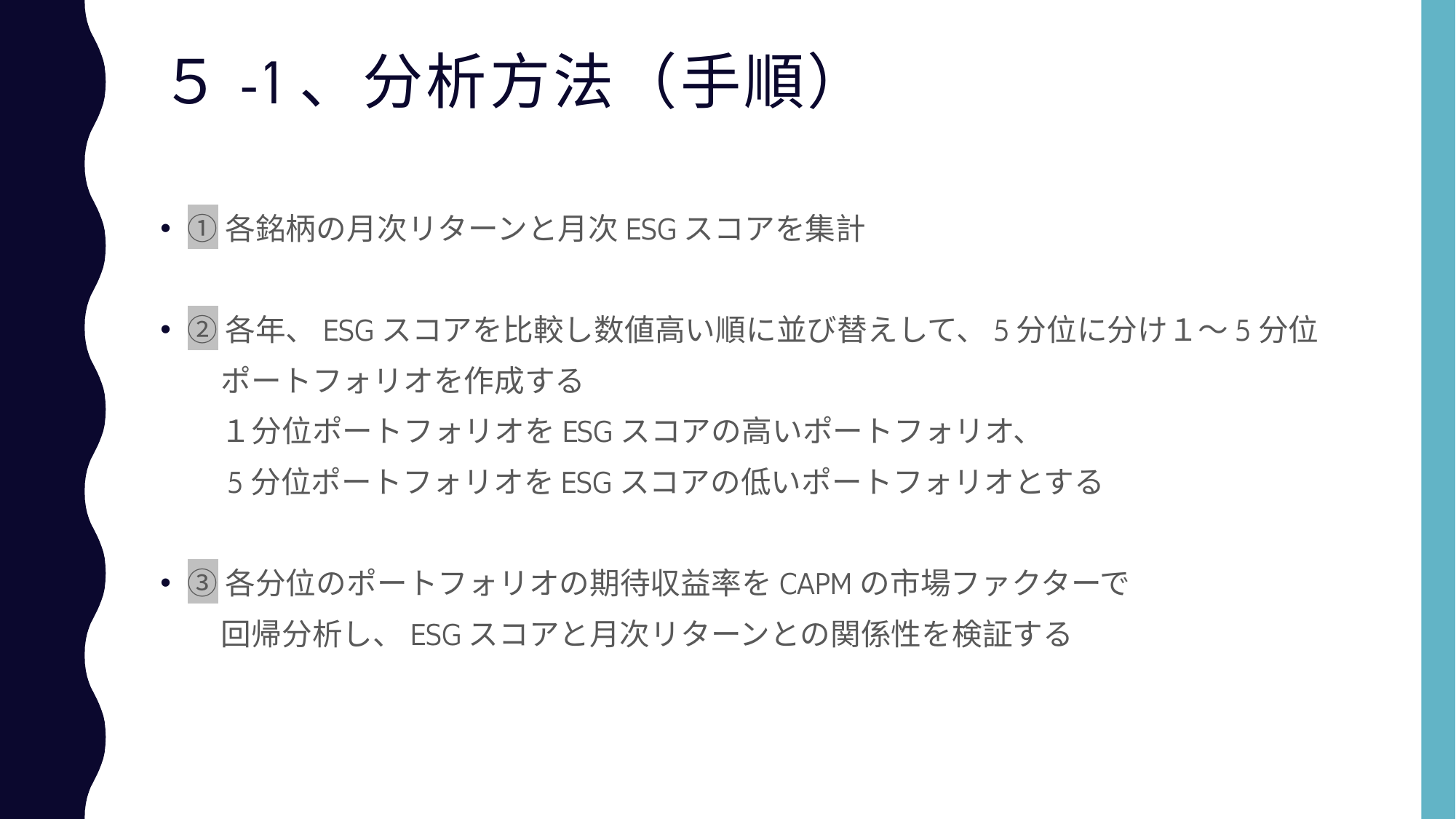

# ５-1、分析方法（手順）
①各銘柄の月次リターンと月次ESGスコアを集計

②各年、ESGスコアを比較し数値高い順に並び替えして、5分位に分け１～5分位
　　ポートフォリオを作成する
　　１分位ポートフォリオをESGスコアの高いポートフォリオ、
　　5分位ポートフォリオをESGスコアの低いポートフォリオとする

③各分位のポートフォリオの期待収益率をCAPMの市場ファクターで
　　回帰分析し、ESGスコアと月次リターンとの関係性を検証する